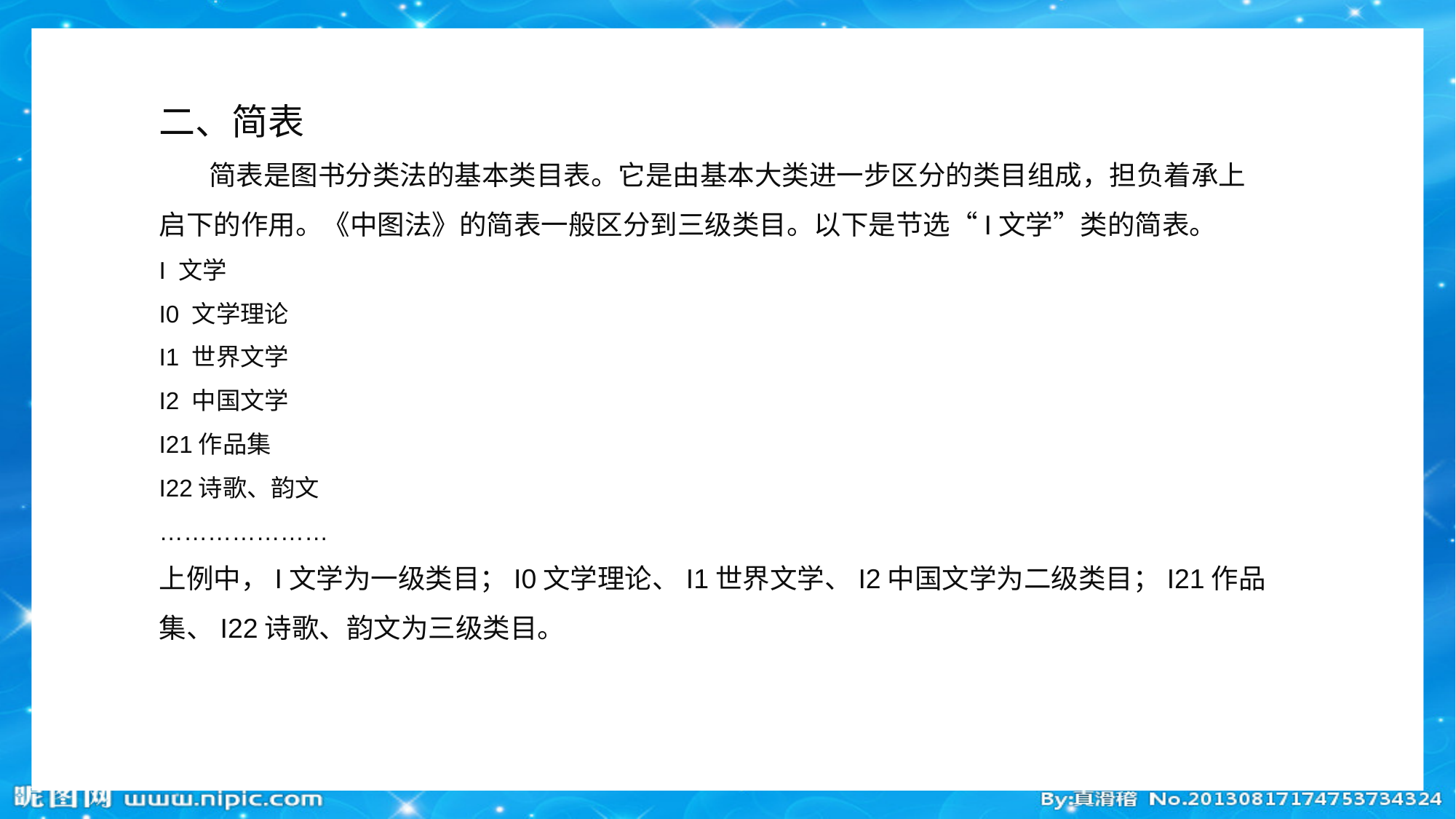

二、简表
       简表是图书分类法的基本类目表。它是由基本大类进一步区分的类目组成，担负着承上启下的作用。《中图法》的简表一般区分到三级类目。以下是节选“I文学”类的简表。
I 文学
I0 文学理论
I1 世界文学
I2 中国文学
I21作品集
I22诗歌、韵文
…………………
上例中，I文学为一级类目；I0文学理论、I1世界文学、I2中国文学为二级类目；I21作品集、I22诗歌、韵文为三级类目。